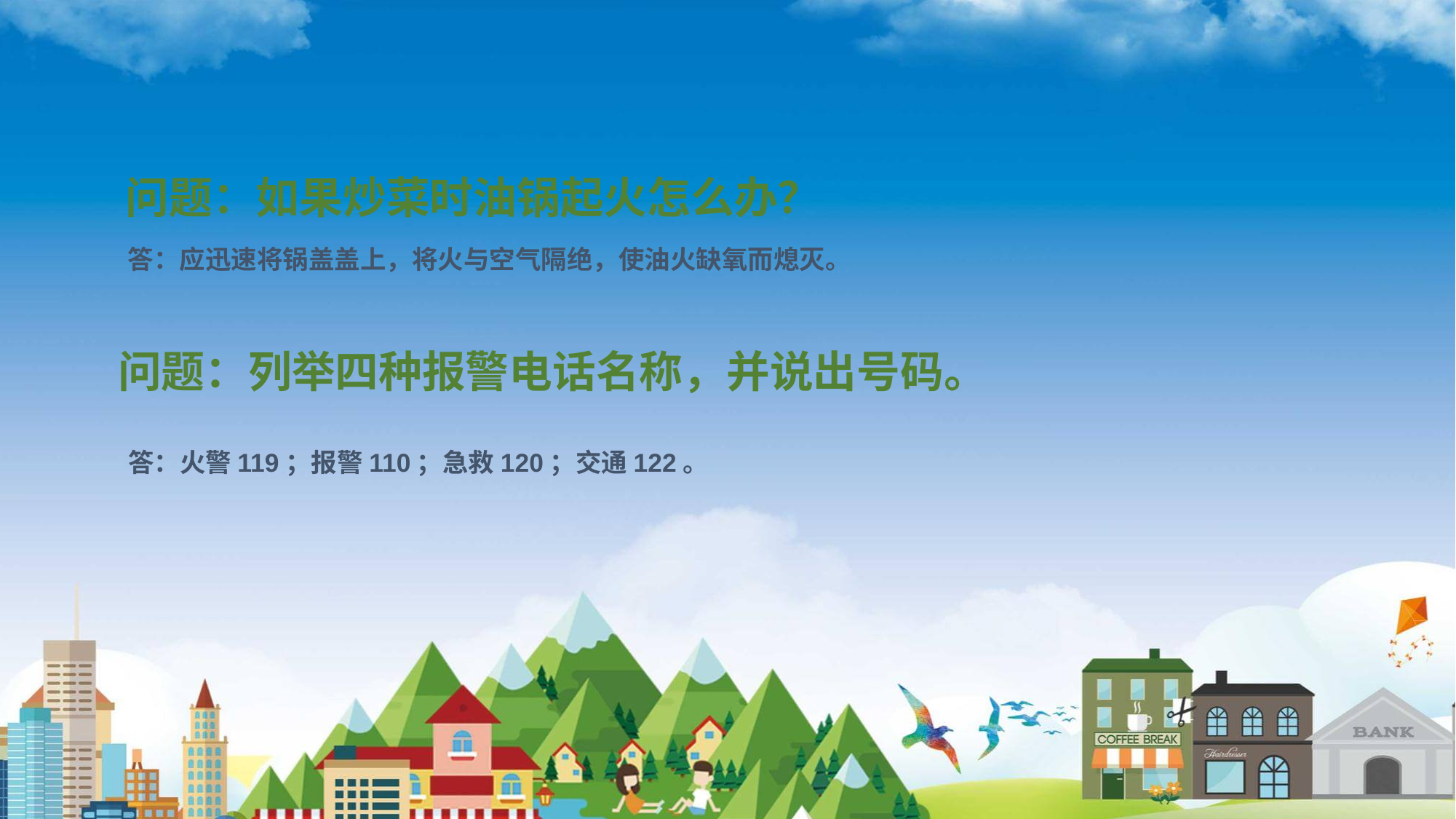

问题：如果炒菜时油锅起火怎么办？
答：应迅速将锅盖盖上，将火与空气隔绝，使油火缺氧而熄灭。
问题：列举四种报警电话名称，并说出号码。
答：火警119；报警110；急救120；交通122。